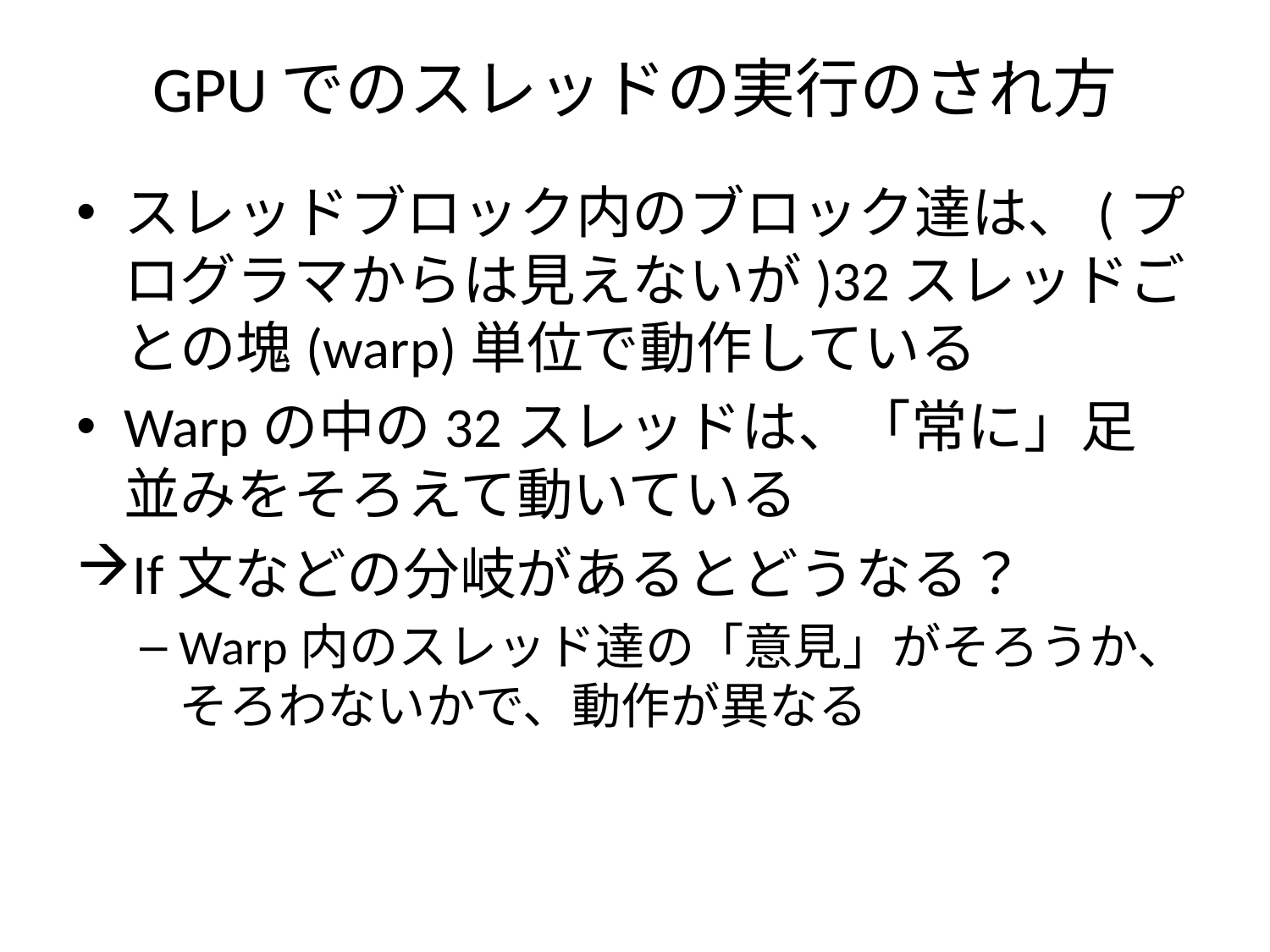

# GPUでのスレッドの実行のされ方
スレッドブロック内のブロック達は、(プログラマからは見えないが)32スレッドごとの塊(warp)単位で動作している
Warpの中の32スレッドは、「常に」足並みをそろえて動いている
If文などの分岐があるとどうなる？
Warp内のスレッド達の「意見」がそろうか、そろわないかで、動作が異なる